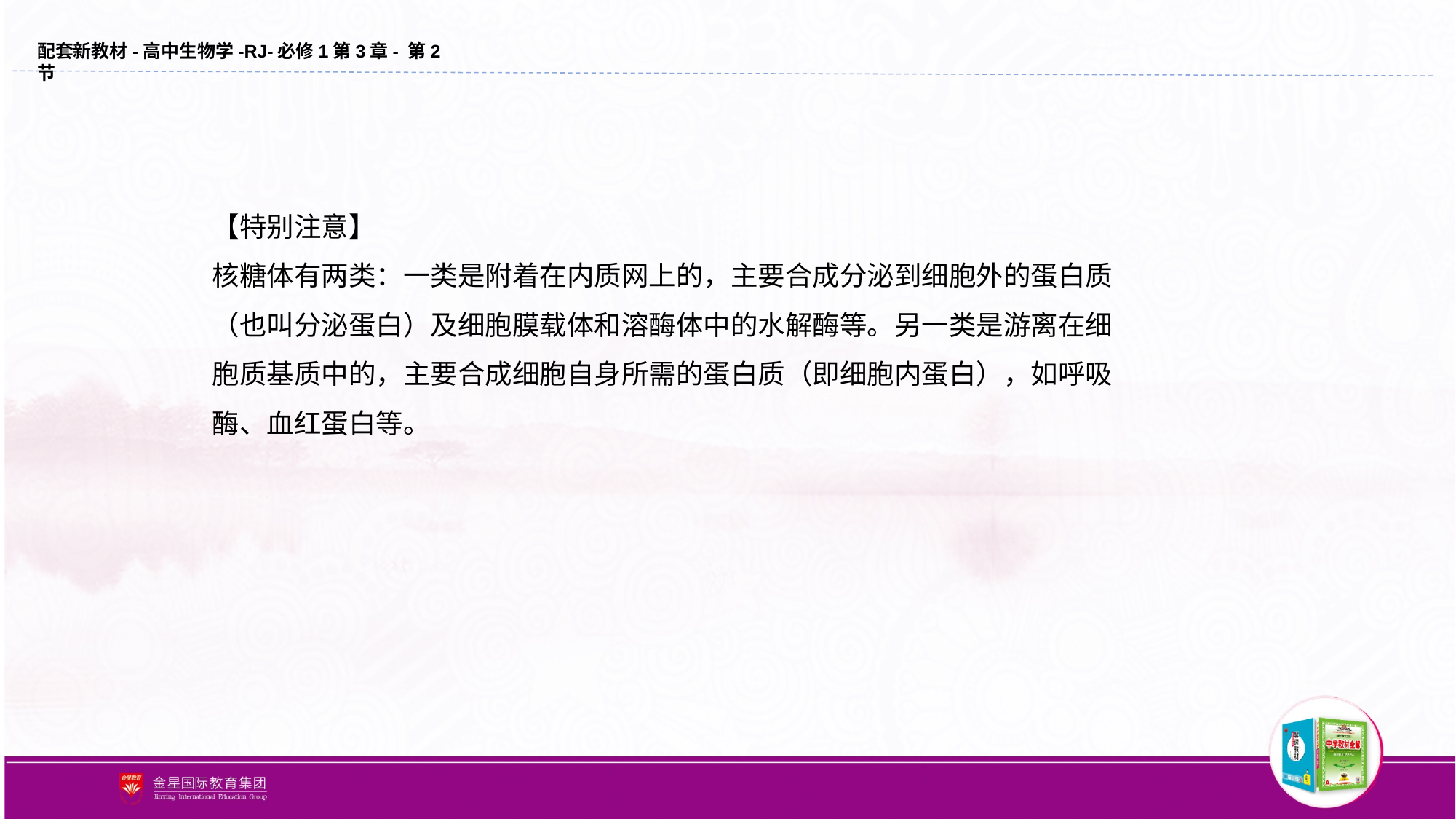

【特别注意】
核糖体有两类：一类是附着在内质网上的，主要合成分泌到细胞外的蛋白质（也叫分泌蛋白）及细胞膜载体和溶酶体中的水解酶等。另一类是游离在细胞质基质中的，主要合成细胞自身所需的蛋白质（即细胞内蛋白），如呼吸酶、血红蛋白等。